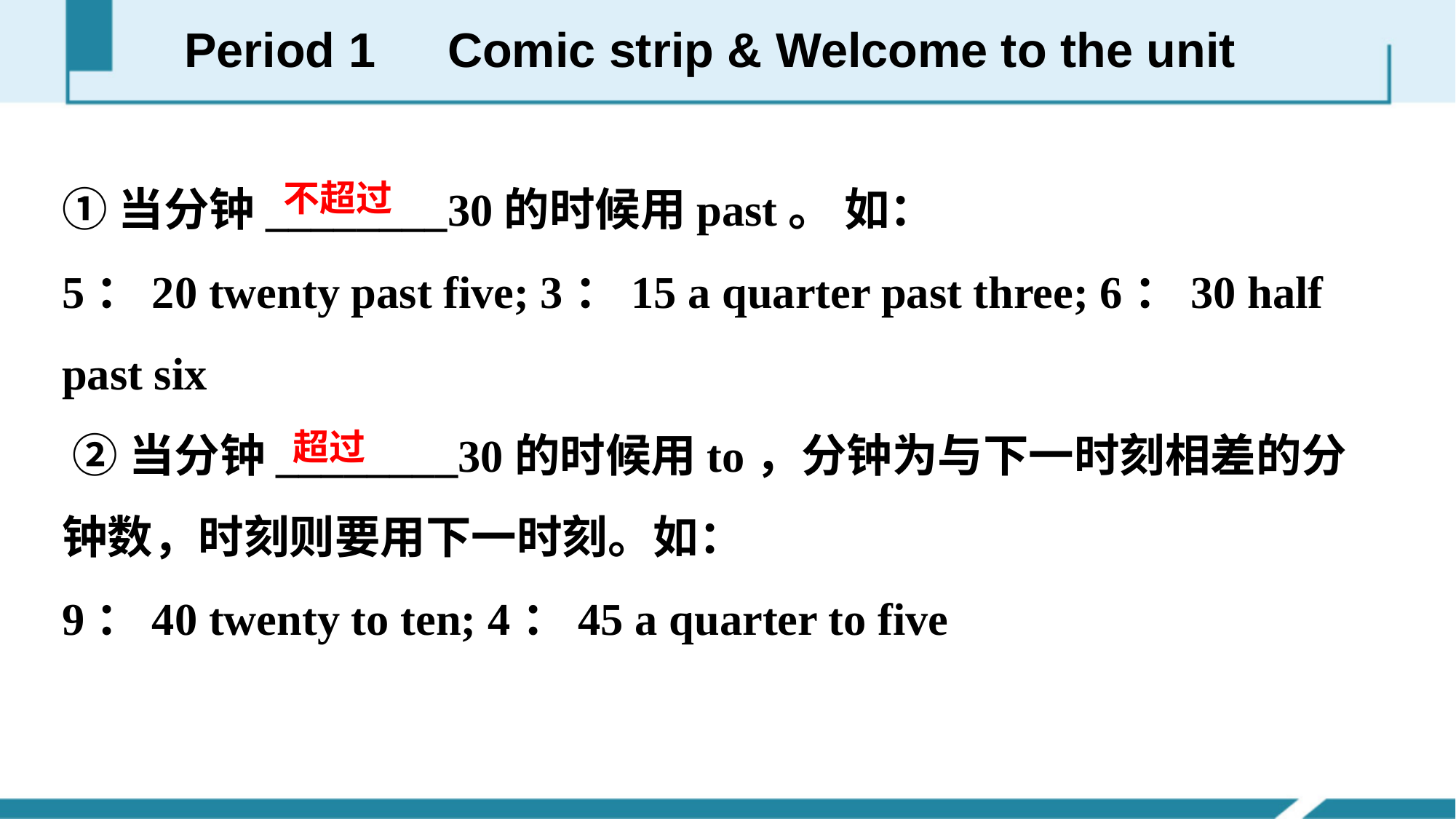

Period 1　Comic strip & Welcome to the unit
①当分钟________30的时候用past。 如：
5：20 twenty past five; 3：15 a quarter past three; 6：30 half past six
 ②当分钟________30的时候用to，分钟为与下一时刻相差的分钟数，时刻则要用下一时刻。如：
9：40 twenty to ten; 4：45 a quarter to five
不超过
超过